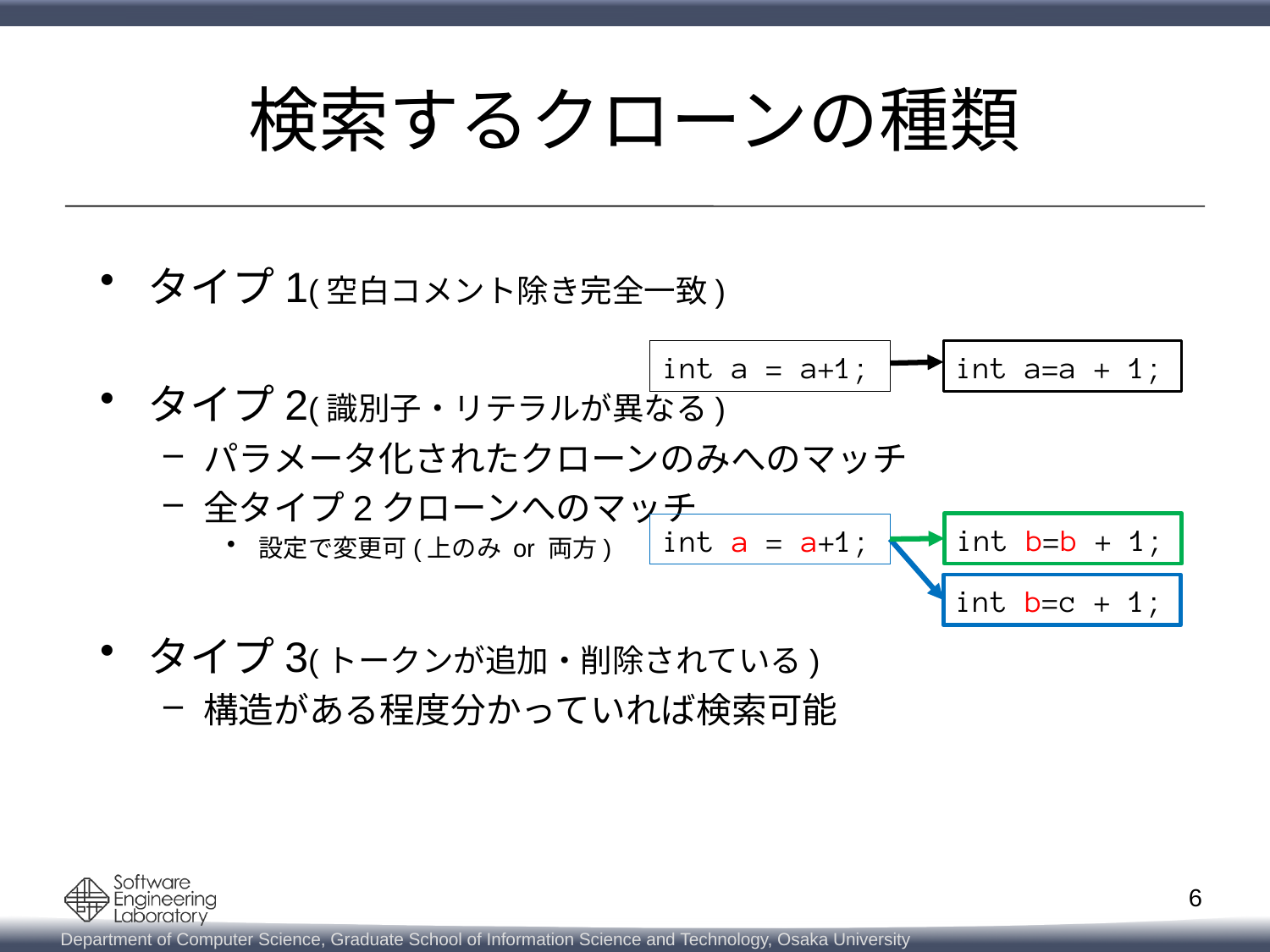

# 検索するクローンの種類
タイプ1(空白コメント除き完全一致)

タイプ2(識別子・リテラルが異なる)
パラメータ化されたクローンのみへのマッチ
全タイプ2クローンへのマッチ
設定で変更可(上のみ or 両方)

タイプ3(トークンが追加・削除されている)
構造がある程度分かっていれば検索可能

int a = a+1;
int a=a + 1;
int b=b + 1;
int a = a+1;
int b=c + 1;
6